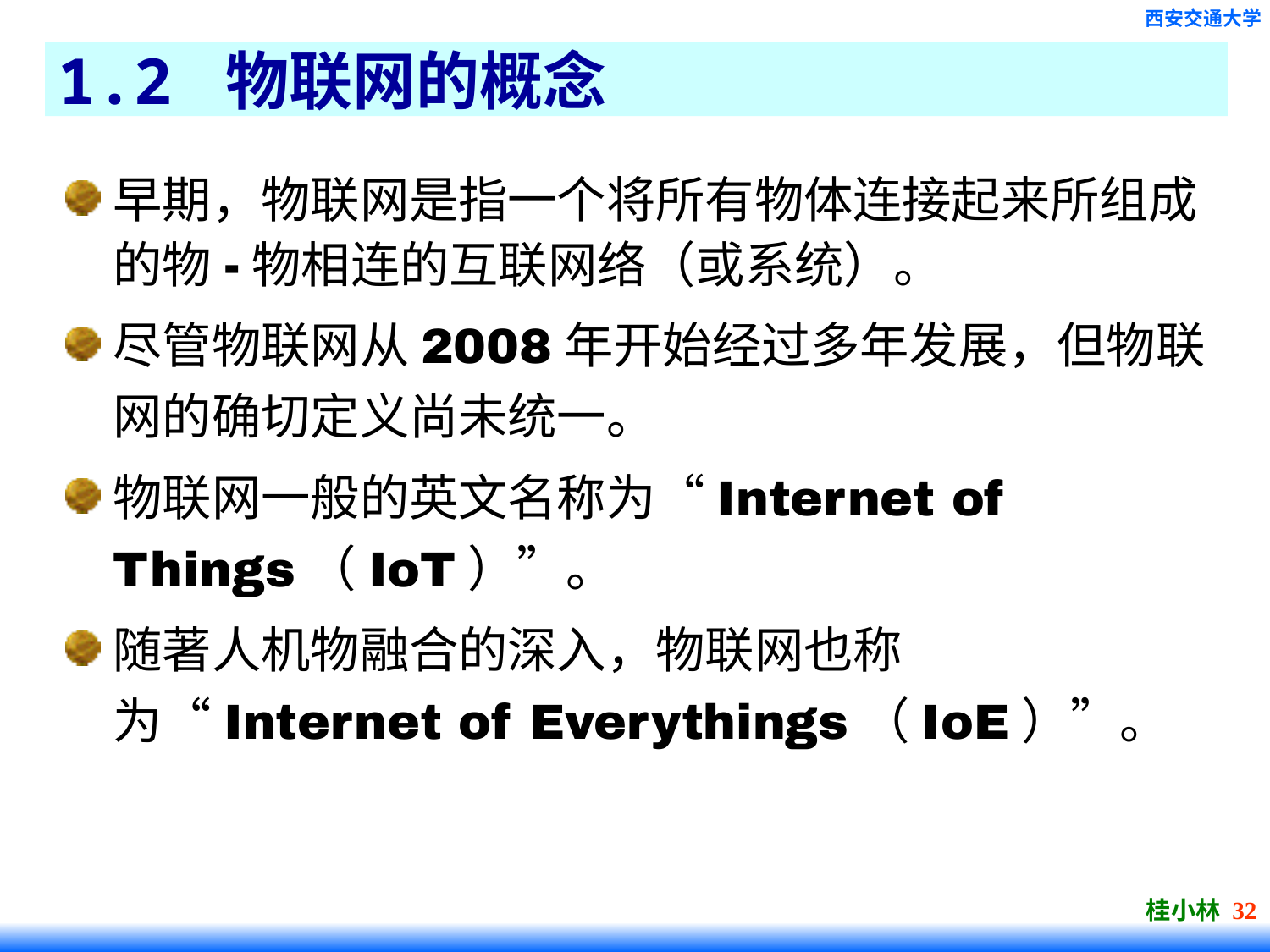

# 1.2 物联网的概念
早期，物联网是指一个将所有物体连接起来所组成的物-物相连的互联网络（或系统）。
尽管物联网从2008年开始经过多年发展，但物联网的确切定义尚未统一。
物联网一般的英文名称为“Internet of Things（IoT）”。
随著人机物融合的深入，物联网也称为“Internet of Everythings（IoE）”。

桂小林 32